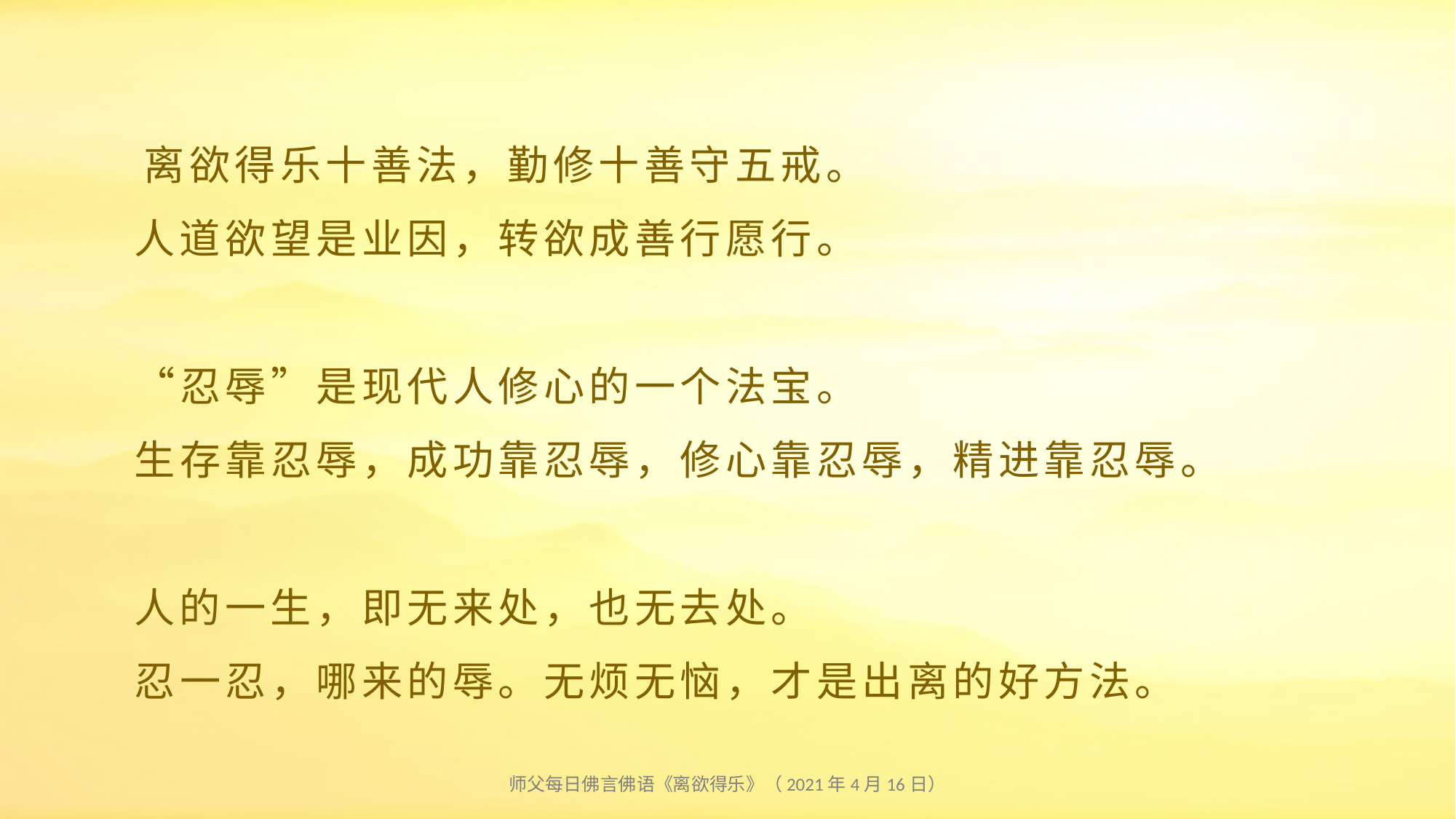

# 离欲得乐十善法，勤修十善守五戒。 人道欲望是业因，转欲成善行愿行。 “忍辱”是现代人修心的一个法宝。 生存靠忍辱，成功靠忍辱，修心靠忍辱，精进靠忍辱。 人的一生，即无来处，也无去处。 忍一忍，哪来的辱。无烦无恼，才是出离的好方法。
师父每日佛言佛语《离欲得乐》（2021年4月16日）